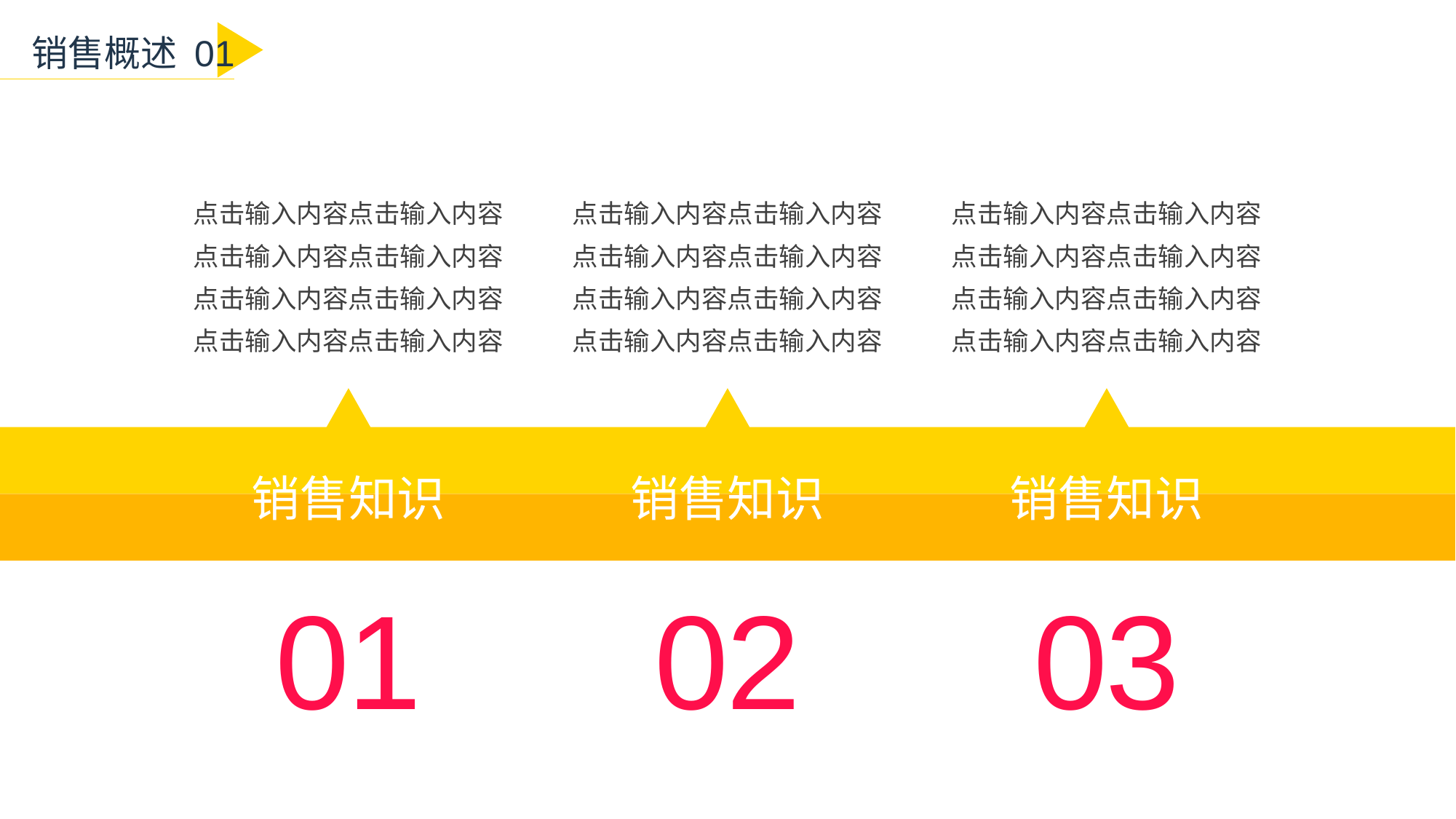

销售概述 01

点击输入内容点击输入内容
点击输入内容点击输入内容
点击输入内容点击输入内容
点击输入内容点击输入内容

销售知识
01
点击输入内容点击输入内容
点击输入内容点击输入内容
点击输入内容点击输入内容
点击输入内容点击输入内容

销售知识
02
点击输入内容点击输入内容
点击输入内容点击输入内容
点击输入内容点击输入内容
点击输入内容点击输入内容

销售知识
03